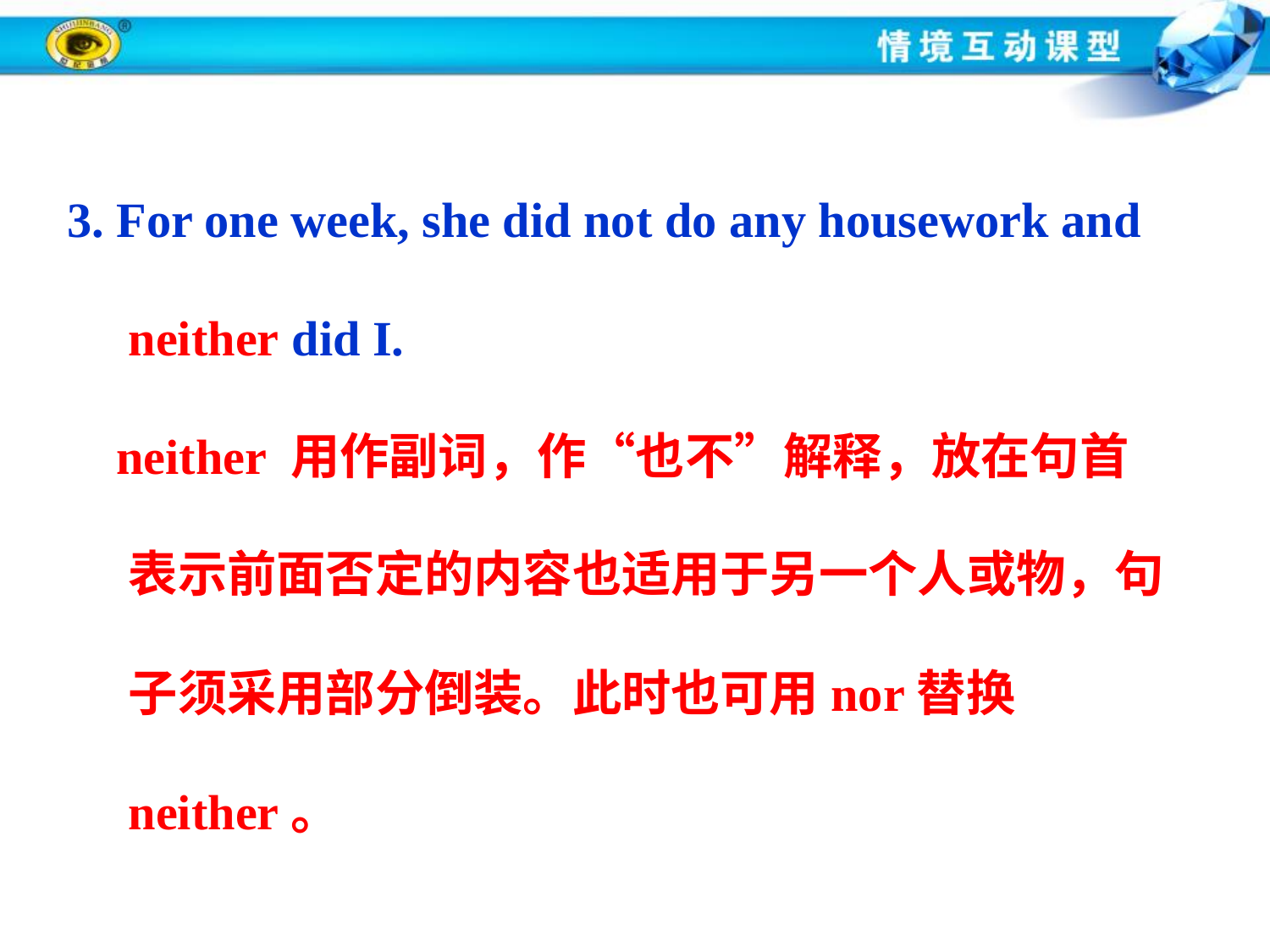

3. For one week, she did not do any housework and neither did I.
    neither 用作副词，作“也不”解释，放在句首表示前面否定的内容也适用于另一个人或物，句子须采用部分倒装。此时也可用nor替换 neither。